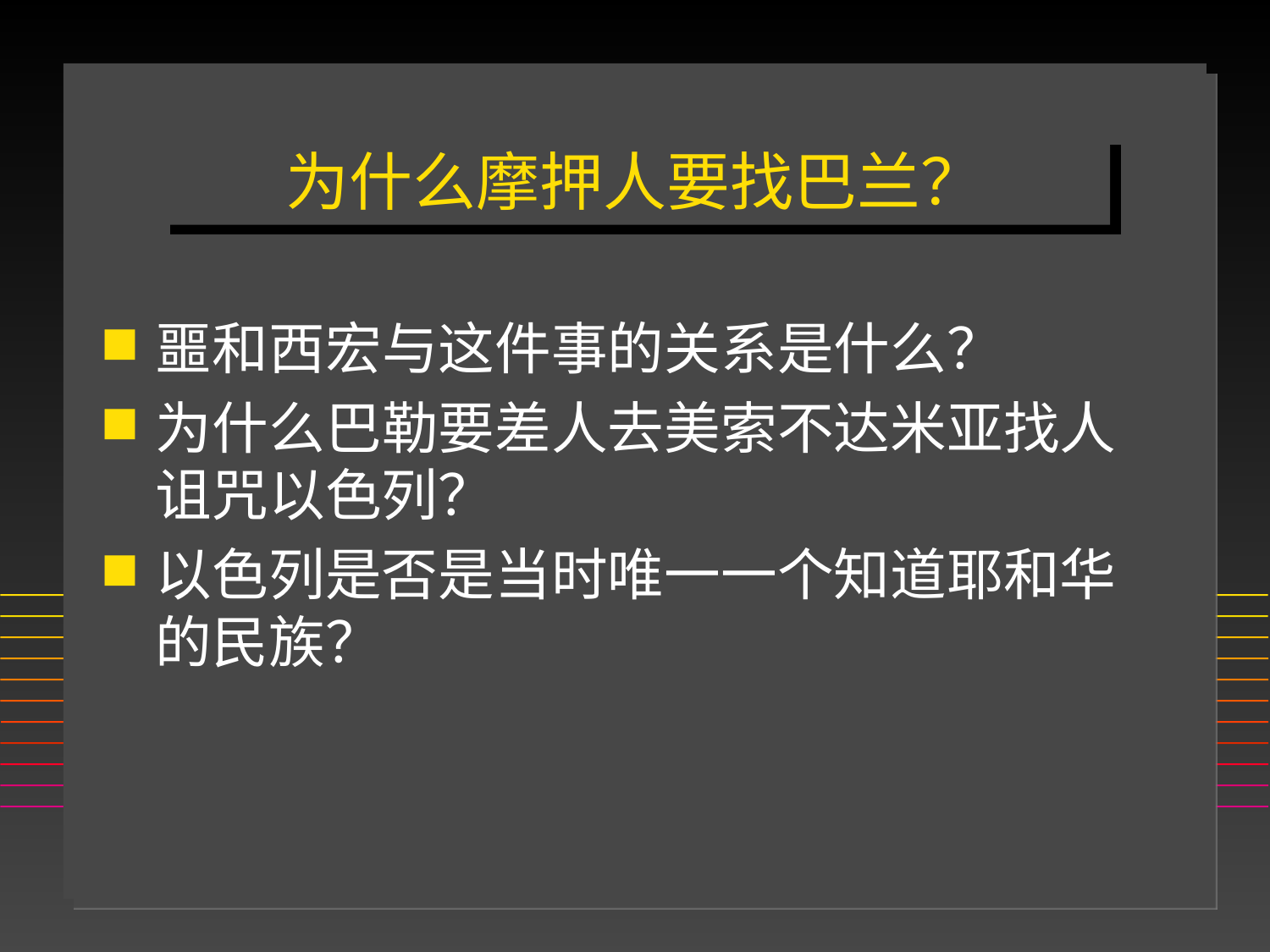

# 为什么摩押人要找巴兰？
噩和西宏与这件事的关系是什么？
为什么巴勒要差人去美索不达米亚找人诅咒以色列？
以色列是否是当时唯一一个知道耶和华的民族？